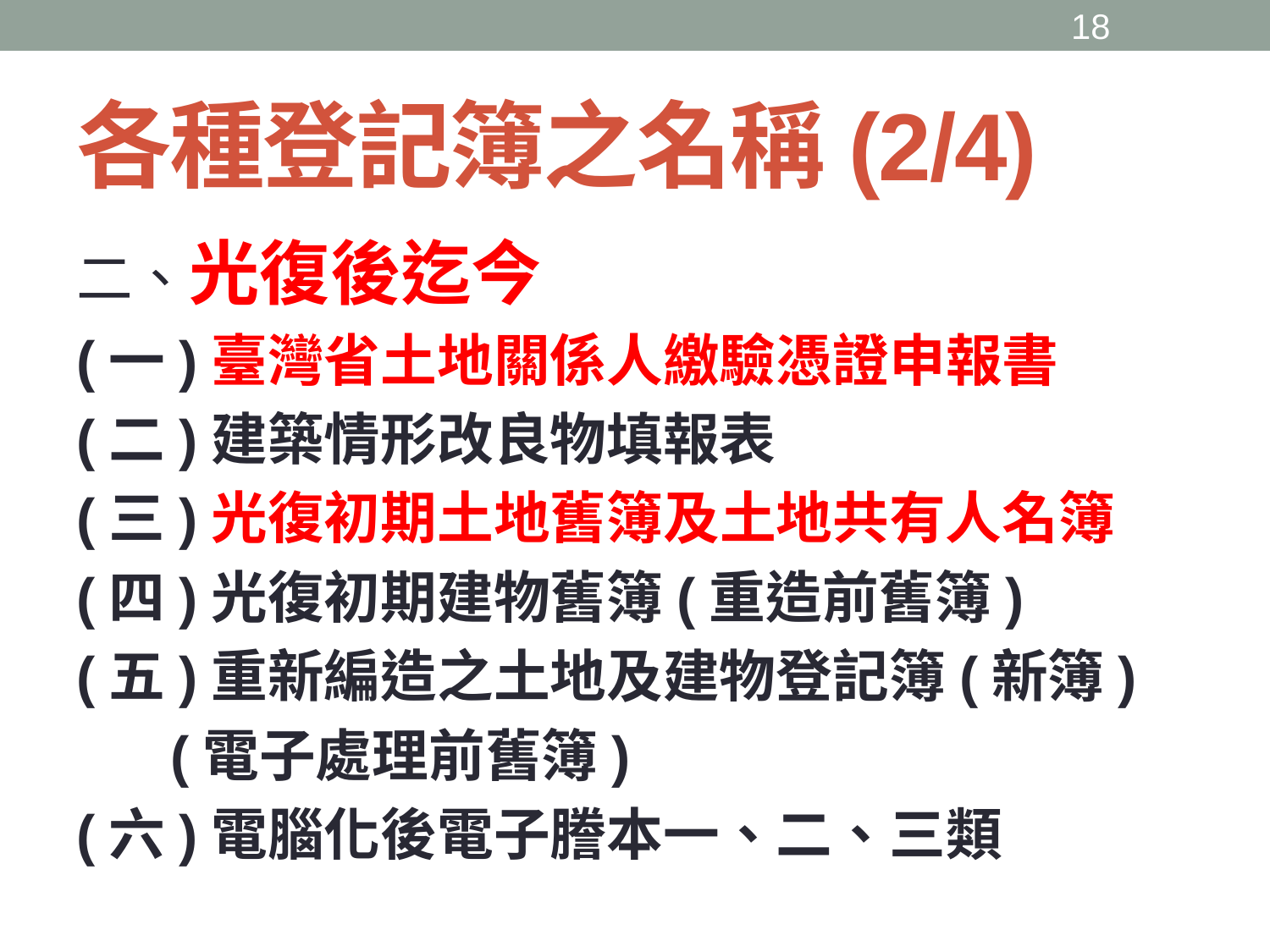

18
# 各種登記簿之名稱(2/4)
二、光復後迄今
(一)臺灣省土地關係人繳驗憑證申報書
(二)建築情形改良物填報表
(三)光復初期土地舊簿及土地共有人名簿
(四)光復初期建物舊簿(重造前舊簿)
(五)重新編造之土地及建物登記簿(新簿)
      (電子處理前舊簿)
(六)電腦化後電子謄本一、二、三類